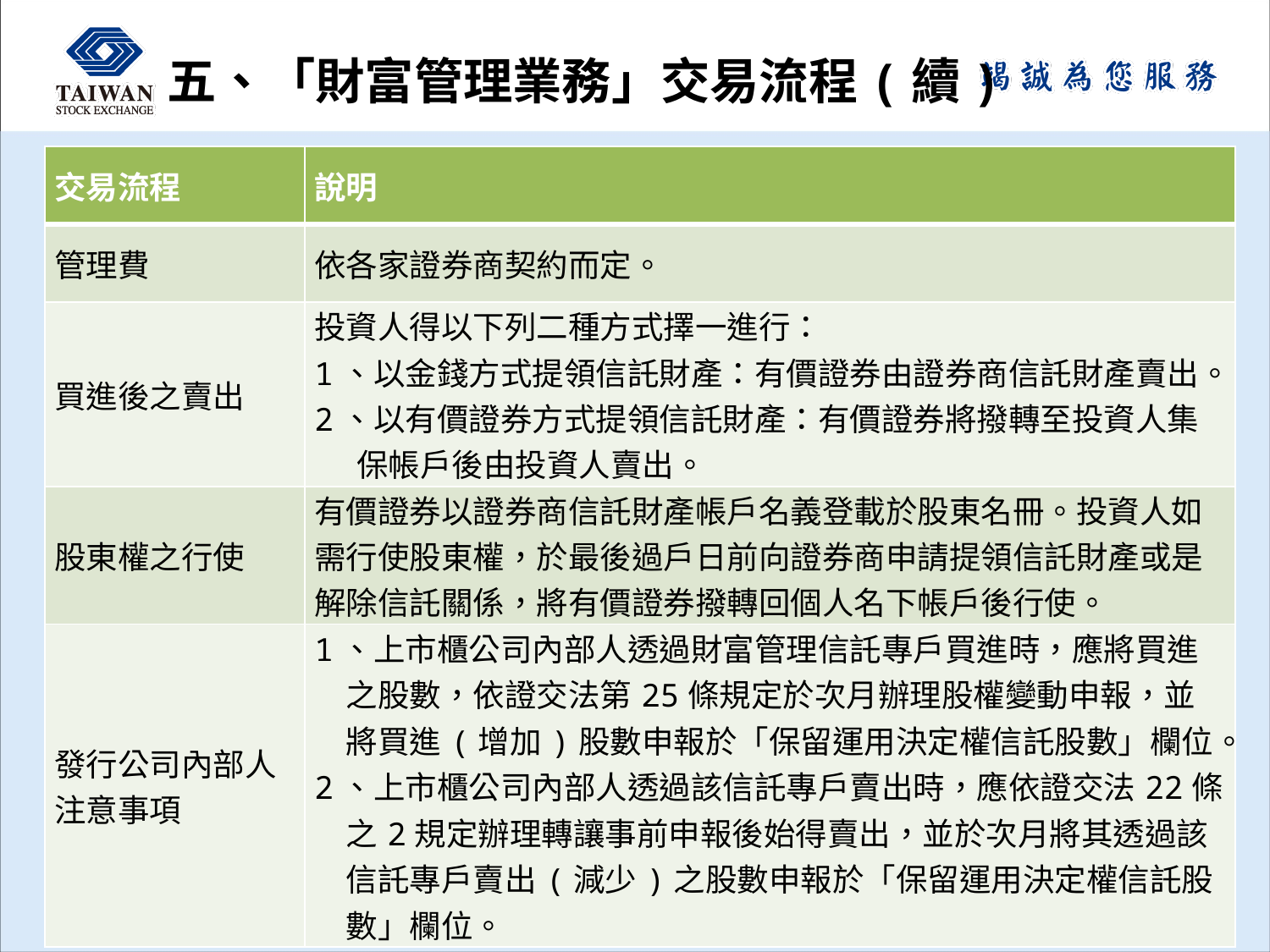

# 五、「財富管理業務」交易流程(續)
| 交易流程 | 說明 |
| --- | --- |
| 管理費 | 依各家證券商契約而定。 |
| 買進後之賣出 | 投資人得以下列二種方式擇一進行： 1、以金錢方式提領信託財產：有價證券由證券商信託財產賣出。 2、以有價證券方式提領信託財產：有價證券將撥轉至投資人集保帳戶後由投資人賣出。 |
| 股東權之行使 | 有價證券以證券商信託財產帳戶名義登載於股東名冊。投資人如需行使股東權，於最後過戶日前向證券商申請提領信託財產或是解除信託關係，將有價證券撥轉回個人名下帳戶後行使。 |
| 發行公司內部人注意事項 | 1、上市櫃公司內部人透過財富管理信託專戶買進時，應將買進之股數，依證交法第25條規定於次月辦理股權變動申報，並將買進(增加)股數申報於「保留運用決定權信託股數」欄位。 2、上市櫃公司內部人透過該信託專戶賣出時，應依證交法22條之2規定辦理轉讓事前申報後始得賣出，並於次月將其透過該信託專戶賣出(減少)之股數申報於「保留運用決定權信託股數」欄位。 |